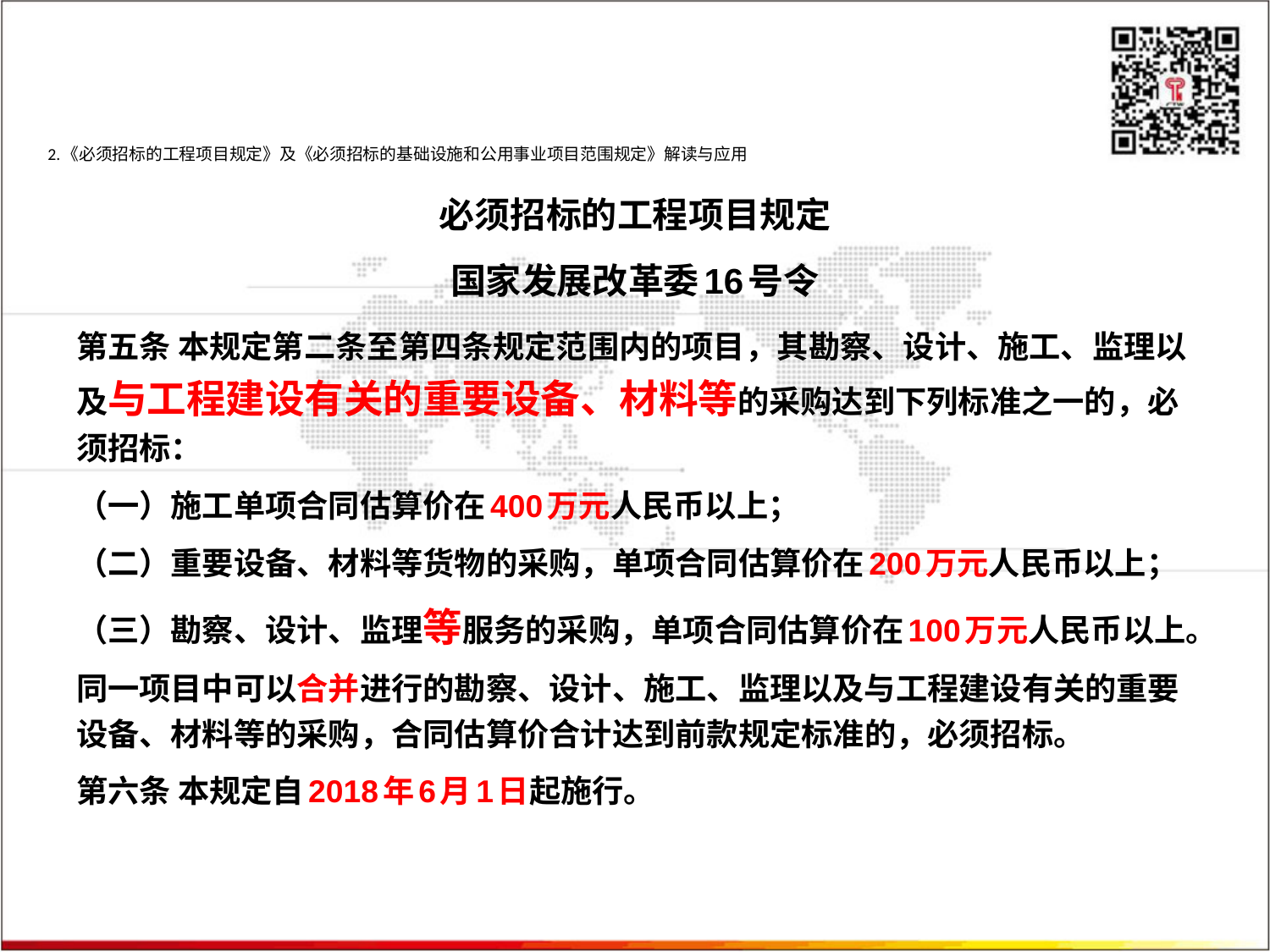

# 2.《必须招标的工程项目规定》及《必须招标的基础设施和公用事业项目范围规定》解读与应用
必须招标的工程项目规定
国家发展改革委16号令
第五条 本规定第二条至第四条规定范围内的项目，其勘察、设计、施工、监理以及与工程建设有关的重要设备、材料等的采购达到下列标准之一的，必须招标：
（一）施工单项合同估算价在400万元人民币以上；
（二）重要设备、材料等货物的采购，单项合同估算价在200万元人民币以上；
（三）勘察、设计、监理等服务的采购，单项合同估算价在100万元人民币以上。
同一项目中可以合并进行的勘察、设计、施工、监理以及与工程建设有关的重要设备、材料等的采购，合同估算价合计达到前款规定标准的，必须招标。
第六条 本规定自2018年6月1日起施行。